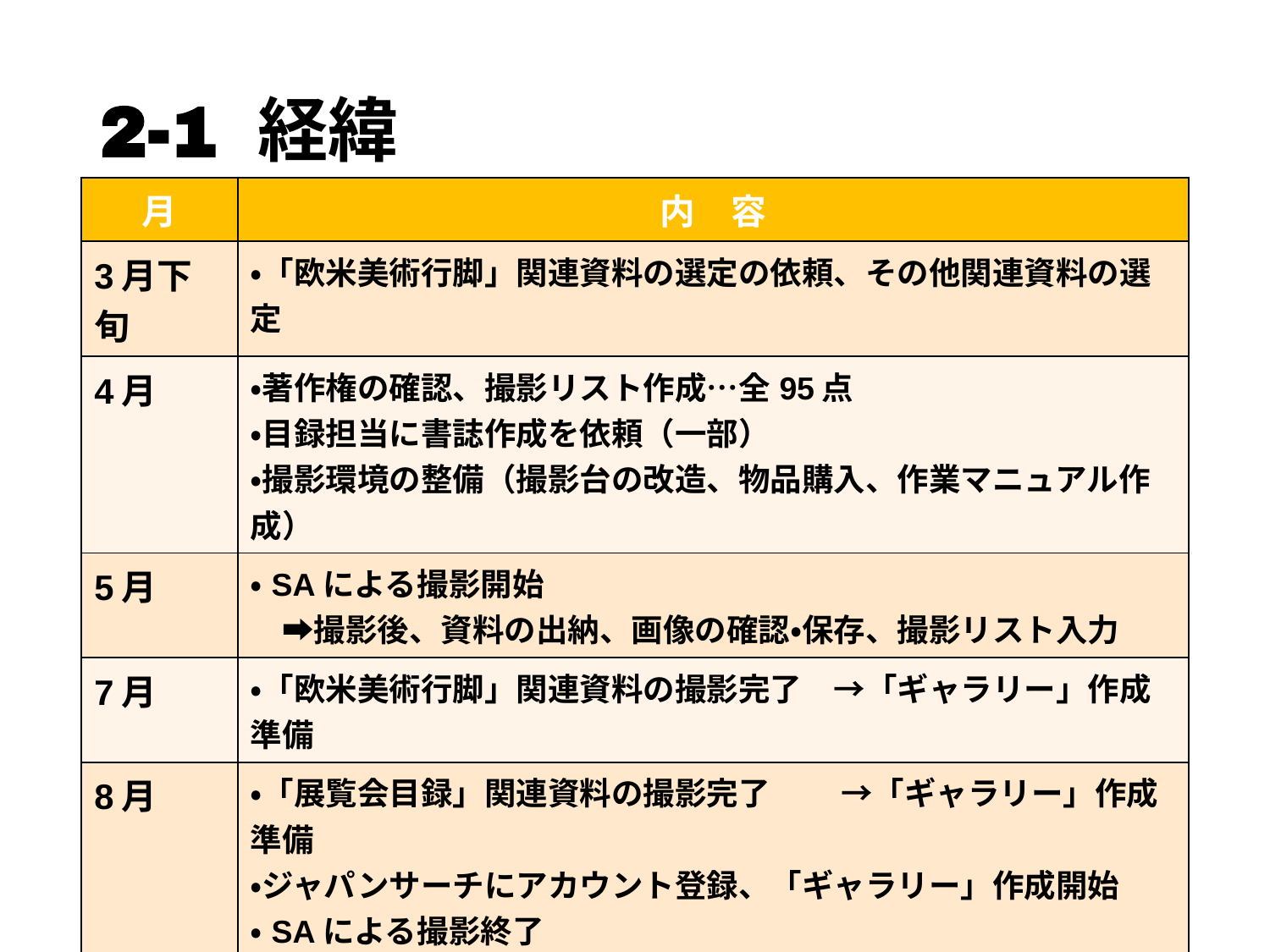

# 2-1 経緯
| 月 | 内　容 |
| --- | --- |
| 3月下旬 | ・「欧米美術行脚」関連資料の選定の依頼、その他関連資料の選定 |
| 4月 | ・著作権の確認、撮影リスト作成…全95点 ・目録担当に書誌作成を依頼（一部） ・撮影環境の整備（撮影台の改造、物品購入、作業マニュアル作成） |
| 5月 | ・SAによる撮影開始 　➡撮影後、資料の出納、画像の確認・保存、撮影リスト入力 |
| 7月 | ・「欧米美術行脚」関連資料の撮影完了　→「ギャラリー」作成準備 |
| 8月 | ・「展覧会目録」関連資料の撮影完了　　 →「ギャラリー」作成準備 ・ジャパンサーチにアカウント登録、「ギャラリー」作成開始 ・SAによる撮影終了 |
| 9月 | ・撮影画像の整理（複本の取り扱い決定、デジタルアーカイブに 　表示する資料種別を確認…写/刊、洋/和） ・デジタルアーカイブへのアップロード依頼 ・デジタルアーカイブで公開→ジャパンサーチに反映される ・ジャパンサーチ「ギャラリー」を公開 ・第33回日本資料専門家欧州協会（EAJRS）年次大会で紹介 |